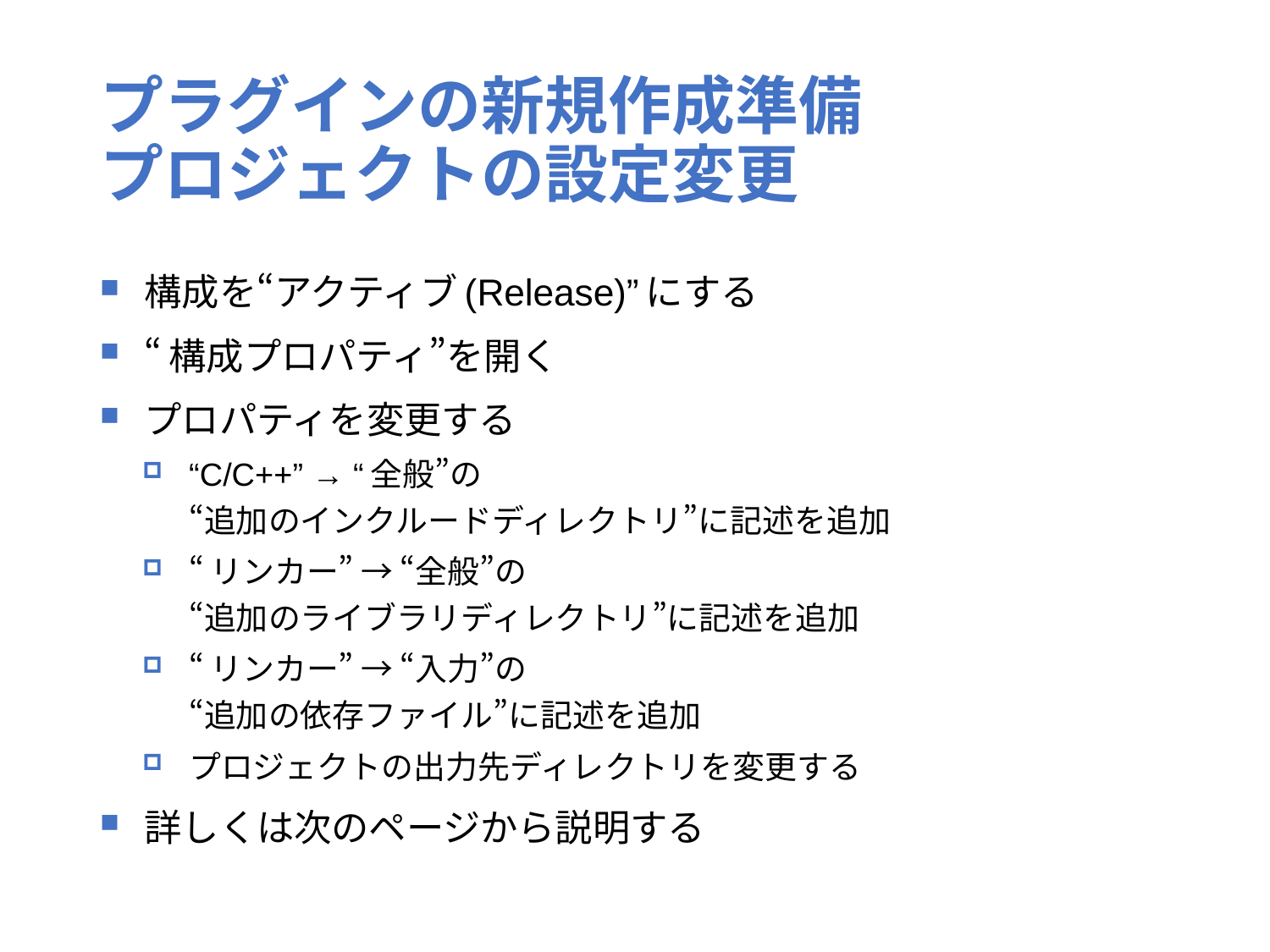

# プラグインの新規作成準備 プロジェクトの設定変更
構成を“アクティブ(Release)”にする
“構成プロパティ”を開く
プロパティを変更する
“C/C++” → “全般”の
“追加のインクルードディレクトリ”に記述を追加
“リンカー” → “全般”の
“追加のライブラリディレクトリ”に記述を追加
“リンカー” → “入力”の
“追加の依存ファイル”に記述を追加
プロジェクトの出力先ディレクトリを変更する
詳しくは次のページから説明する